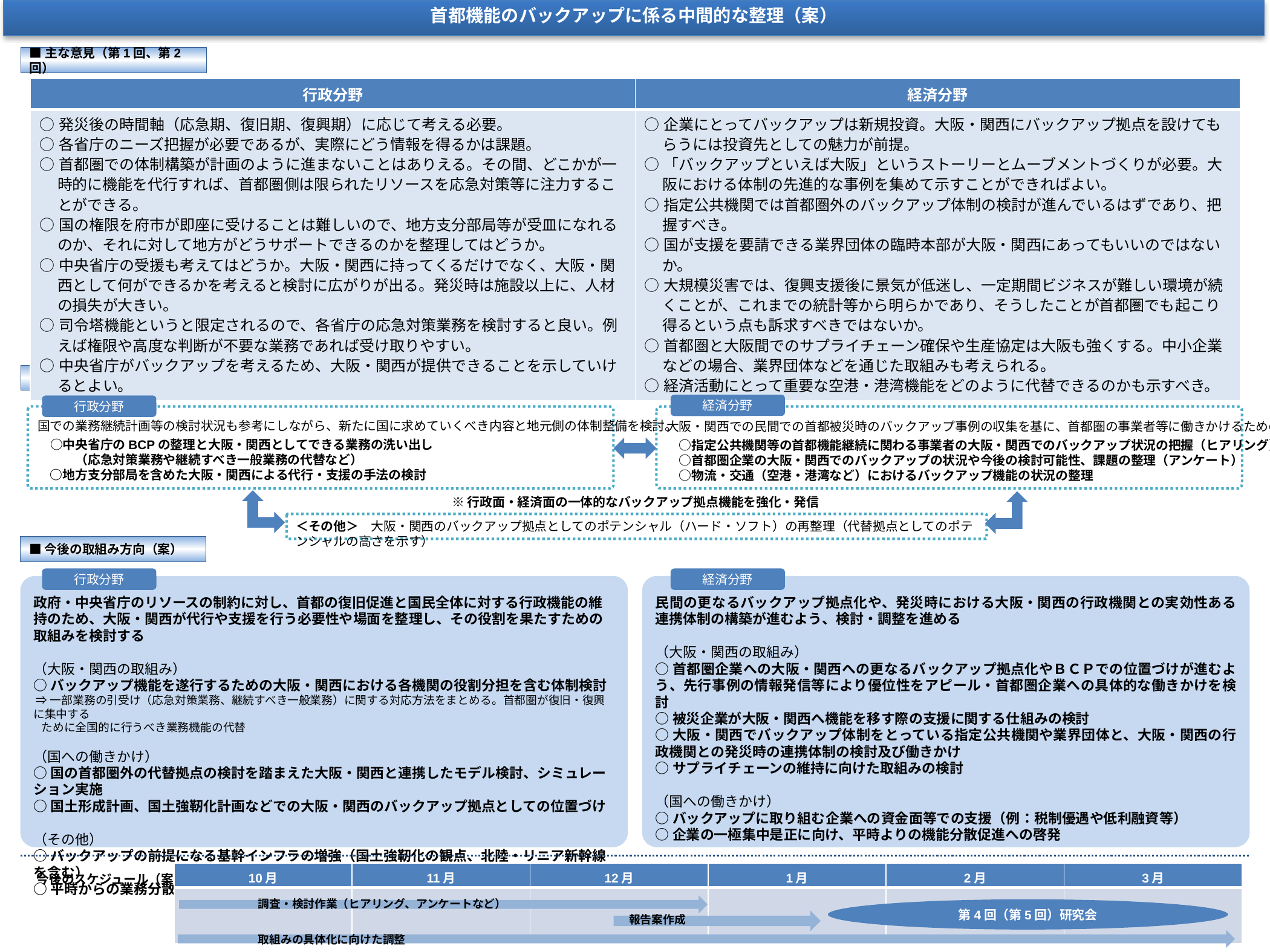

首都機能のバックアップに係る中間的な整理（案）
■主な意見（第1回、第2回）
| 行政分野 | 経済分野 |
| --- | --- |
| ○発災後の時間軸（応急期、復旧期、復興期）に応じて考える必要。 ○各省庁のニーズ把握が必要であるが、実際にどう情報を得るかは課題。 ○首都圏での体制構築が計画のように進まないことはありえる。その間、どこかが一時的に機能を代行すれば、首都圏側は限られたリソースを応急対策等に注力することができる。 ○国の権限を府市が即座に受けることは難しいので、地方支分部局等が受皿になれるのか、それに対して地方がどうサポートできるのかを整理してはどうか。 ○中央省庁の受援も考えてはどうか。大阪・関西に持ってくるだけでなく、大阪・関西として何ができるかを考えると検討に広がりが出る。発災時は施設以上に、人材の損失が大きい。 ○司令塔機能というと限定されるので、各省庁の応急対策業務を検討すると良い。例えば権限や高度な判断が不要な業務であれば受け取りやすい。 ○中央省庁がバックアップを考えるため、大阪・関西が提供できることを示していけるとよい。 | ○企業にとってバックアップは新規投資。大阪・関西にバックアップ拠点を設けてもらうには投資先としての魅力が前提。 ○「バックアップといえば大阪」というストーリーとムーブメントづくりが必要。大阪における体制の先進的な事例を集めて示すことができればよい。 ○指定公共機関では首都圏外のバックアップ体制の検討が進んでいるはずであり、把握すべき。 ○国が支援を要請できる業界団体の臨時本部が大阪・関西にあってもいいのではないか。 ○大規模災害では、復興支援後に景気が低迷し、一定期間ビジネスが難しい環境が続くことが、これまでの統計等から明らかであり、そうしたことが首都圏でも起こり得るという点も訴求すべきではないか。 ○首都圏と大阪間でのサプライチェーン確保や生産協定は大阪も強くする。中小企業などの場合、業界団体などを通じた取組みも考えられる。 ○経済活動にとって重要な空港・港湾機能をどのように代替できるのかも示すべき。 |
■検討の進め方
経済分野
行政分野
国での業務継続計画等の検討状況も参考にしながら、新たに国に求めていくべき内容と地元側の体制整備を検討。
　○中央省庁のBCPの整理と大阪・関西としてできる業務の洗い出し
　　　（応急対策業務や継続すべき一般業務の代替など）
　○地方支分部局を含めた大阪・関西による代行・支援の手法の検討
大阪・関西での民間での首都被災時のバックアップ事例の収集を基に、首都圏の事業者等に働きかけるための整理。
　○指定公共機関等の首都機能継続に関わる事業者の大阪・関西でのバックアップ状況の把握（ヒアリング）
　○首都圏企業の大阪・関西でのバックアップの状況や今後の検討可能性、課題の整理（アンケート）
　○物流・交通（空港・港湾など）におけるバックアップ機能の状況の整理

※行政面・経済面の一体的なバックアップ拠点機能を強化・発信

＜その他＞　大阪・関西のバックアップ拠点としてのポテンシャル（ハード・ソフト）の再整理（代替拠点としてのポテンシャルの高さを示す）
■今後の取組み方向（案）
行政分野
経済分野

政府・中央省庁のリソースの制約に対し、首都の復旧促進と国民全体に対する行政機能の維持のため、大阪・関西が代行や支援を行う必要性や場面を整理し、その役割を果たすための取組みを検討する

（大阪・関西の取組み）
○バックアップ機能を遂行するための大阪・関西における各機関の役割分担を含む体制検討
 ⇒一部業務の引受け（応急対策業務、継続すべき一般業務）に関する対応方法をまとめる。首都圏が復旧・復興に集中する
  ために全国的に行うべき業務機能の代替

（国への働きかけ）
○国の首都圏外の代替拠点の検討を踏まえた大阪・関西と連携したモデル検討、シミュレーション実施
○国土形成計画、国土強靭化計画などでの大阪・関西のバックアップ拠点としての位置づけ

（その他）
○バックアップの前提になる基幹インフラの増強（国土強靭化の観点、北陸・リニア新幹線を含む）
○平時からの業務分散、一極集中の是正（国機関等の移転や関西における拠点性向上）

民間の更なるバックアップ拠点化や、発災時における大阪・関西の行政機関との実効性ある連携体制の構築が進むよう、検討・調整を進める

（大阪・関西の取組み）
○首都圏企業への大阪・関西への更なるバックアップ拠点化やＢＣＰでの位置づけが進むよう、先行事例の情報発信等により優位性をアピール・首都圏企業への具体的な働きかけを検討
○被災企業が大阪・関西へ機能を移す際の支援に関する仕組みの検討
○大阪・関西でバックアップ体制をとっている指定公共機関や業界団体と、大阪・関西の行政機関との発災時の連携体制の検討及び働きかけ
○サプライチェーンの維持に向けた取組みの検討

（国への働きかけ）
○バックアップに取り組む企業への資金面等での支援（例：税制優遇や低利融資等）
○企業の一極集中是正に向け、平時よりの機能分散促進への啓発
| 10月 | 11月 | 12月 | 1月 | 2月 | 3月 |
| --- | --- | --- | --- | --- | --- |
|  |  |  |  |  |  |
今後のスケジュール（案）
調査・検討作業（ヒアリング、アンケートなど）

第4回（第5回）研究会
報告案作成

取組みの具体化に向けた調整